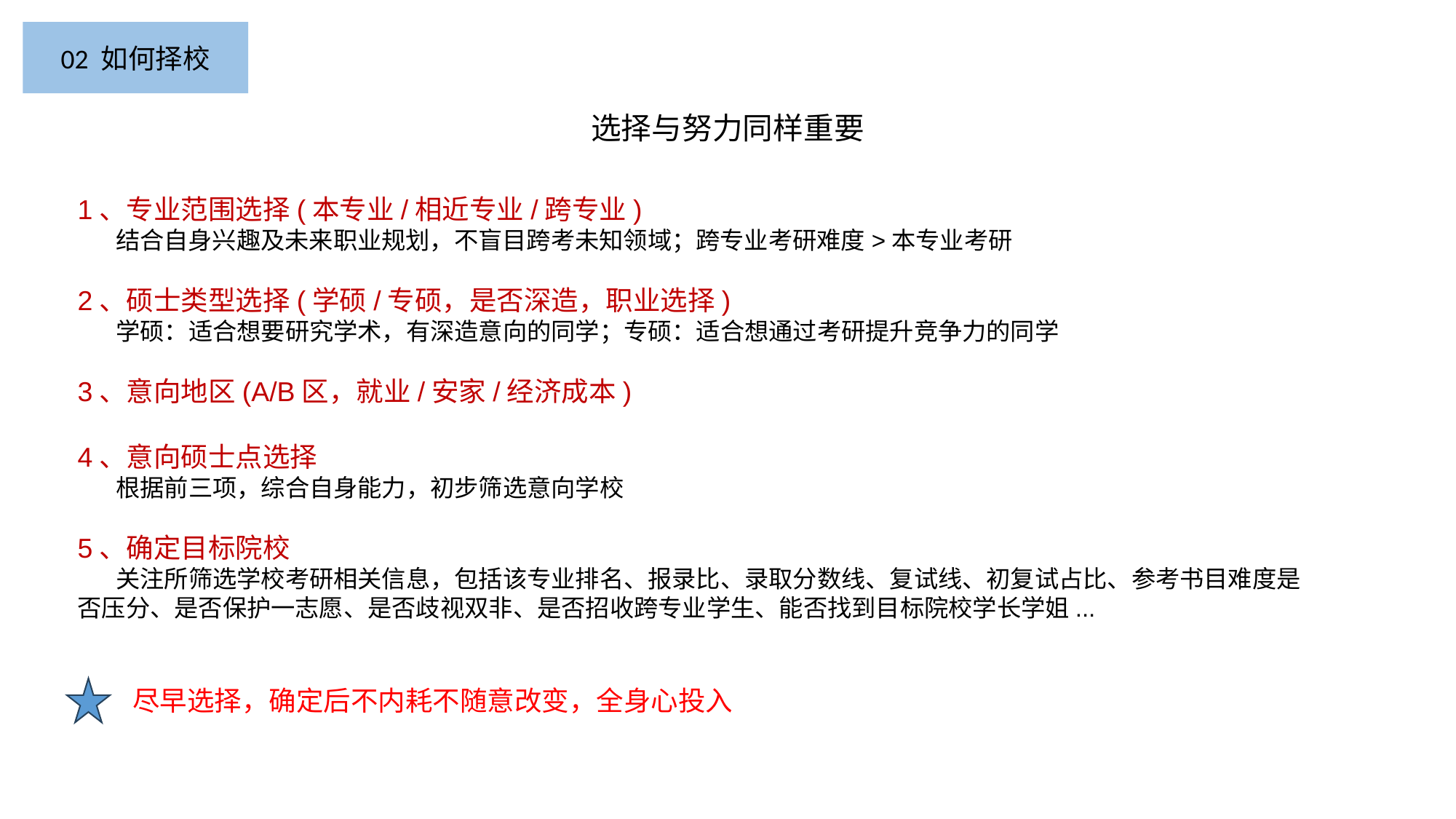

02 如何择校
选择与努力同样重要
1、专业范围选择(本专业/相近专业/跨专业)
       结合自身兴趣及未来职业规划，不盲目跨考未知领域；跨专业考研难度>本专业考研

2、硕士类型选择(学硕/专硕，是否深造，职业选择)
      学硕：适合想要研究学术，有深造意向的同学；专硕：适合想通过考研提升竞争力的同学

3、意向地区(A/B区，就业/安家/经济成本)

4、意向硕士点选择
      根据前三项，综合自身能力，初步筛选意向学校

5、确定目标院校
      关注所筛选学校考研相关信息，包括该专业排名、报录比、录取分数线、复试线、初复试占比、参考书目难度是否压分、是否保护一志愿、是否歧视双非、是否招收跨专业学生、能否找到目标院校学长学姐...

尽早选择，确定后不内耗不随意改变，全身心投入